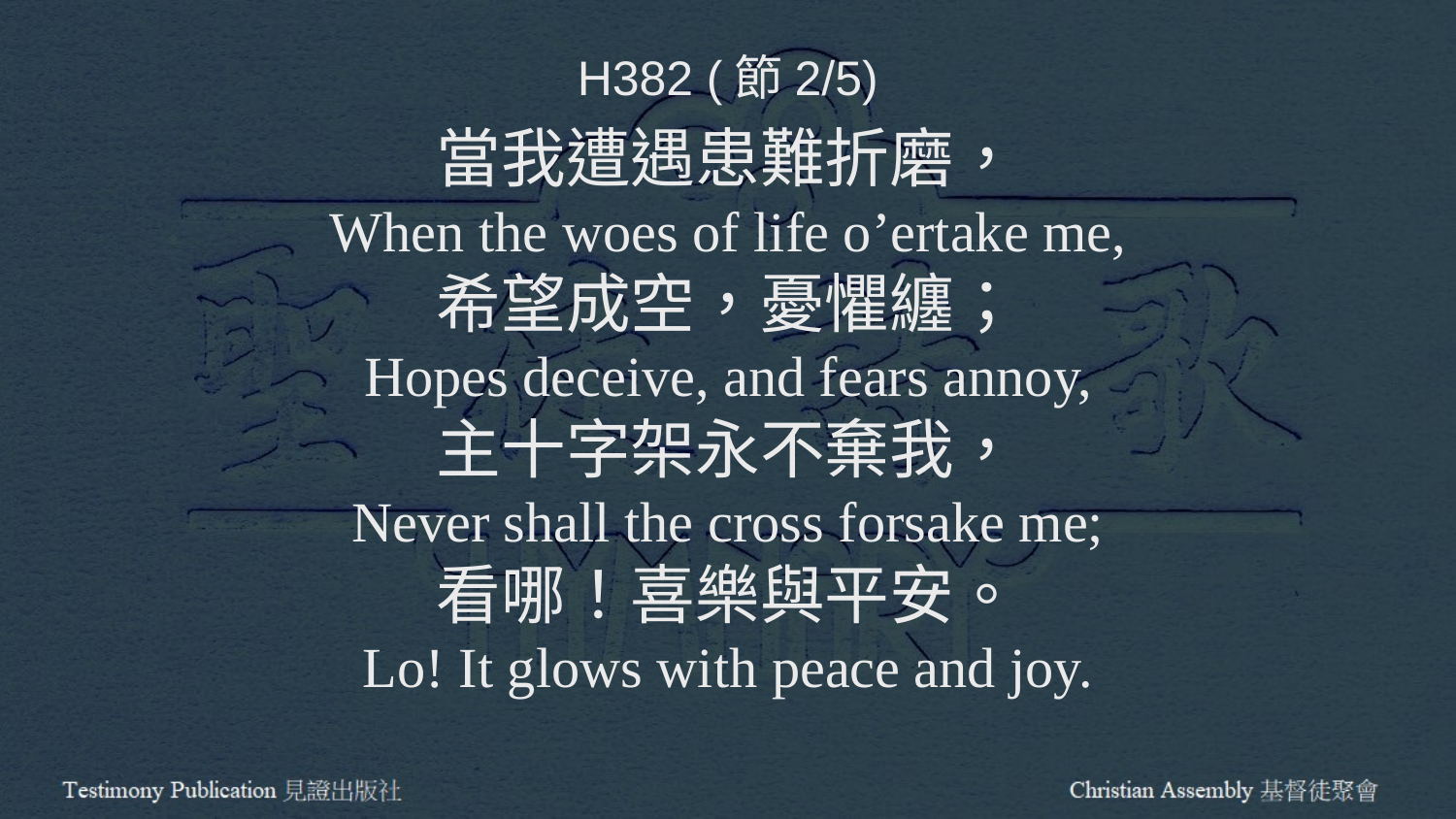

H382 (節2/5)
當我遭遇患難折磨，
When the woes of life o’ertake me,
希望成空，憂懼纏；
Hopes deceive, and fears annoy,
主十字架永不棄我，
Never shall the cross forsake me;
看哪！喜樂與平安。
Lo! It glows with peace and joy.